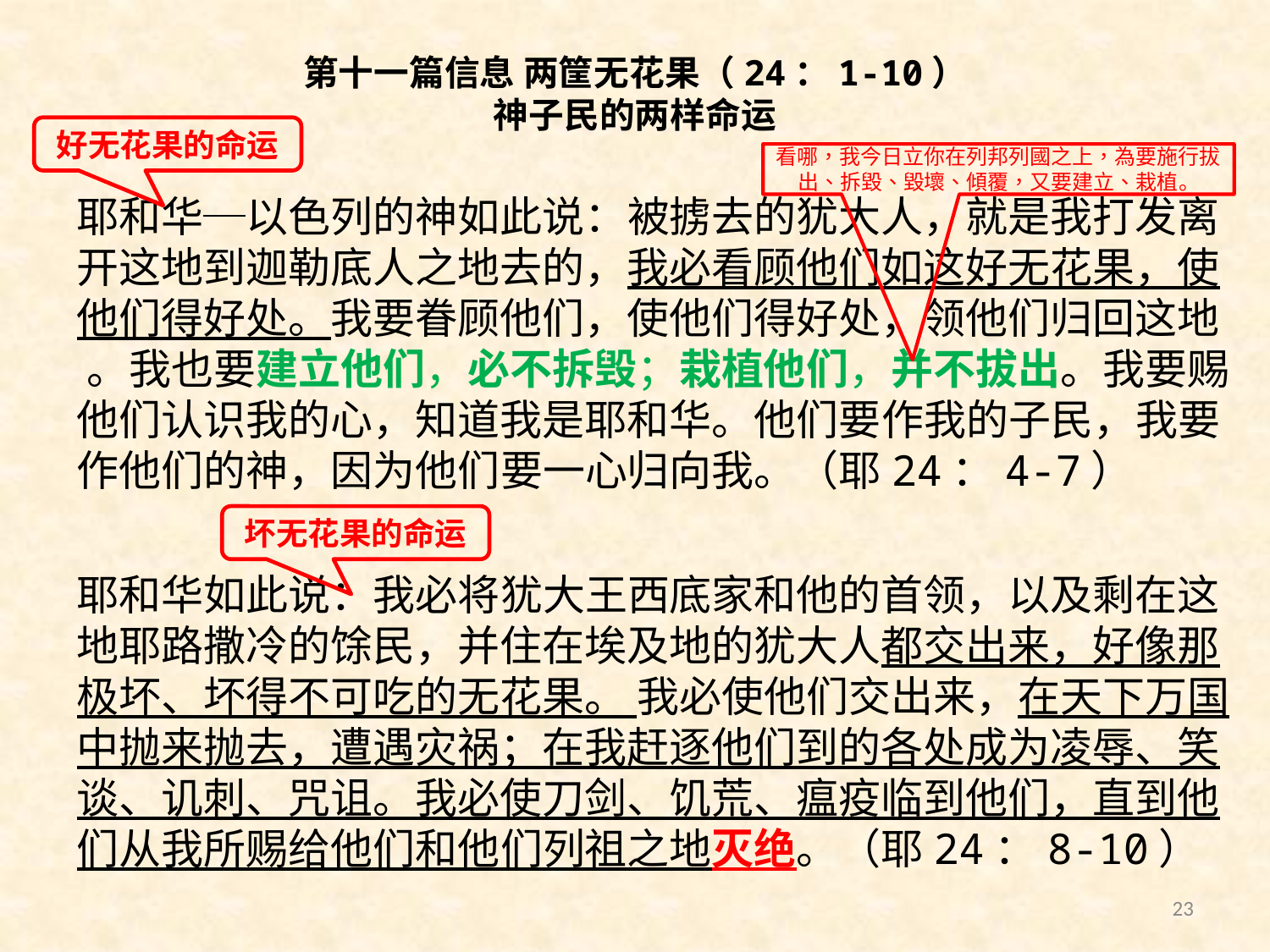

# 第十一篇信息 两筐无花果（24：1-10） 神子民的两样命运
好无花果的命运
看哪，我今日立你在列邦列國之上，為要施行拔出、拆毀、毀壞、傾覆，又要建立、栽植。
耶和华─以色列的神如此说：被掳去的犹大人，就是我打发离开这地到迦勒底人之地去的，我必看顾他们如这好无花果，使他们得好处。我要眷顾他们，使他们得好处，领他们归回这地 。我也要建立他们，必不拆毁；栽植他们，并不拔出。我要赐他们认识我的心，知道我是耶和华。他们要作我的子民，我要作他们的神，因为他们要一心归向我。（耶24：4-7）

耶和华如此说：我必将犹大王西底家和他的首领，以及剩在这地耶路撒冷的馀民，并住在埃及地的犹大人都交出来，好像那极坏、坏得不可吃的无花果。 我必使他们交出来，在天下万国中抛来抛去，遭遇灾祸；在我赶逐他们到的各处成为凌辱、笑谈、讥刺、咒诅。我必使刀剑、饥荒、瘟疫临到他们，直到他们从我所赐给他们和他们列祖之地灭绝。（耶24：8-10）
坏无花果的命运
23